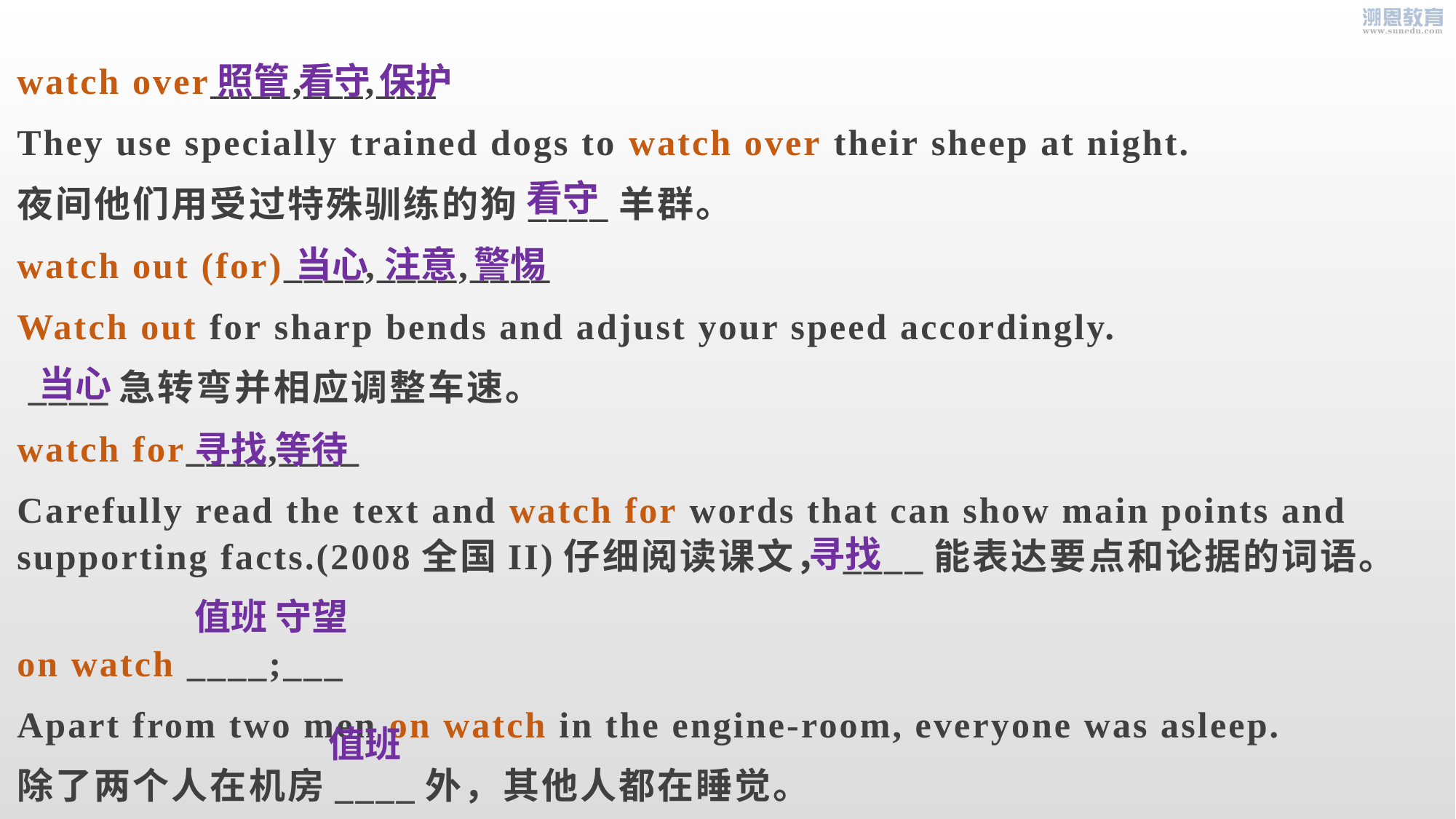

watch over____,___,___
They use specially trained dogs to watch over their sheep at night.
夜间他们用受过特殊驯练的狗____羊群。
watch out (for)____,____,____
Watch out for sharp bends and adjust your speed accordingly.
 ____急转弯并相应调整车速。
watch for____,____
Carefully read the text and watch for words that can show main points and supporting facts.(2008全国II)仔细阅读课文，____能表达要点和论据的词语。
on watch ____;___
Apart from two men on watch in the engine-room, everyone was asleep.
除了两个人在机房____外，其他人都在睡觉。

照管 看守 保护
看守
当心  注意  警惕
当心
寻找 等待
寻找
值班 守望
值班